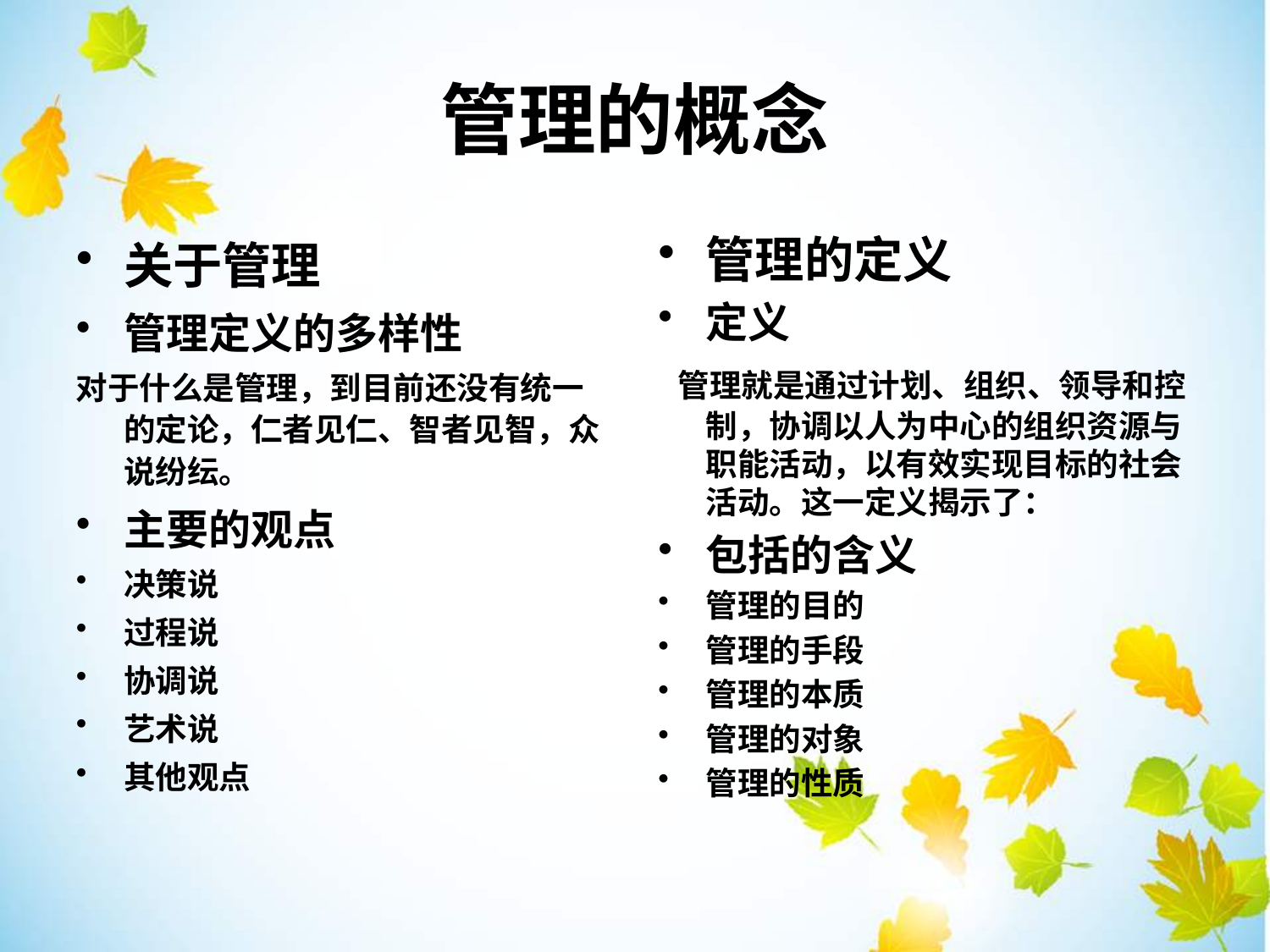

管理的概念
关于管理
管理定义的多样性
对于什么是管理，到目前还没有统一的定论，仁者见仁、智者见智，众说纷纭。
主要的观点
决策说
过程说
协调说
艺术说
其他观点
管理的定义
定义
 管理就是通过计划、组织、领导和控制，协调以人为中心的组织资源与职能活动，以有效实现目标的社会活动。这一定义揭示了：
包括的含义
管理的目的
管理的手段
管理的本质
管理的对象
管理的性质